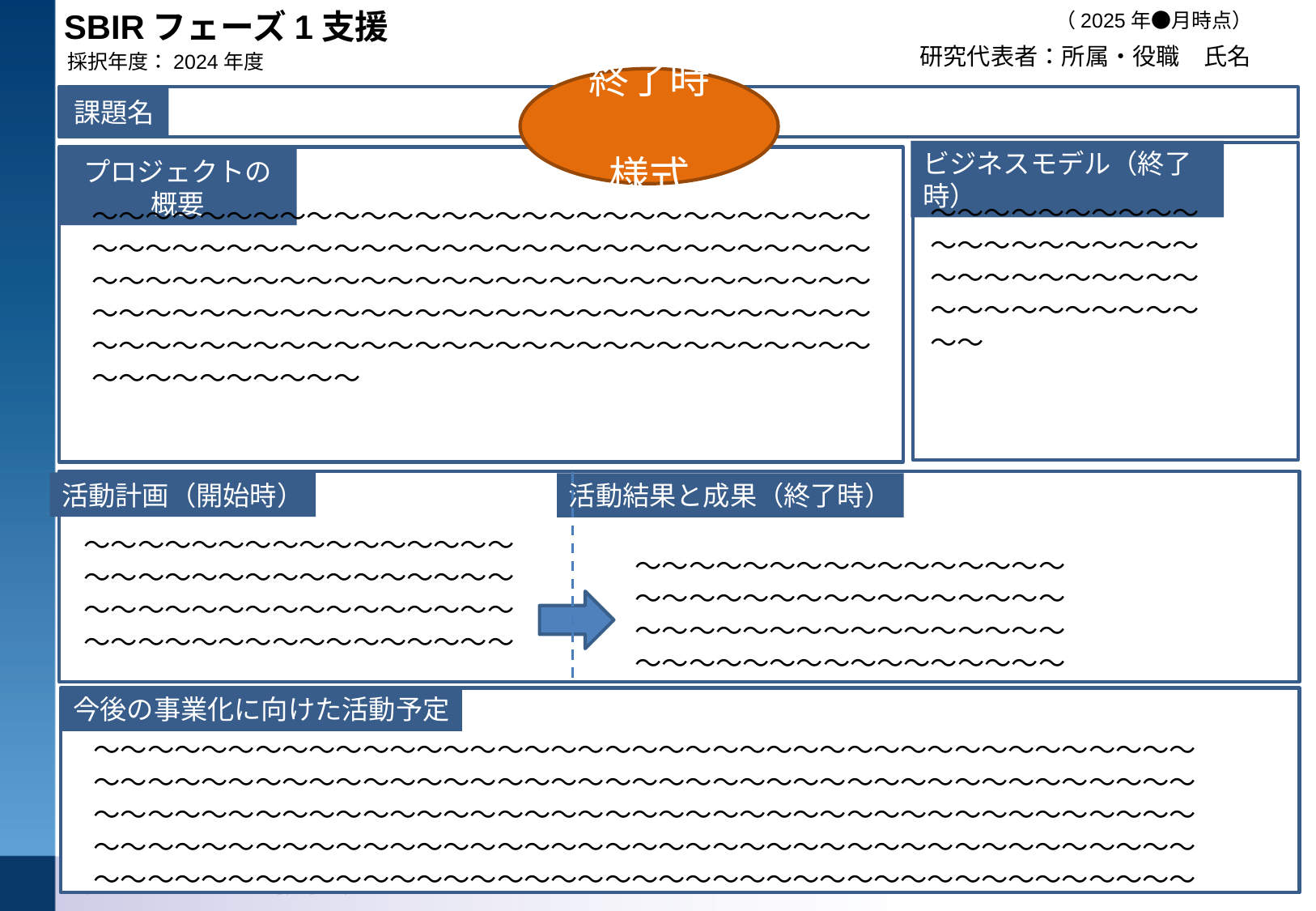

SBIRフェーズ1支援
（2025年●月時点）
研究代表者：所属・役職　氏名
採択年度：2024年度
終了時
様式

課題名
ビジネスモデル（終了時）

プロジェクトの概要
～～～～～～～～～～
～～～～～～～～～～
～～～～～～～～～～
～～～～～～～～～～～～
～～～～～～～～～～～～～～～～～～～～～～～～～～～～～
～～～～～～～～～～～～～～～～～～～～～～～～～～～～～
～～～～～～～～～～～～～～～～～～～～～～～～～～～～～
～～～～～～～～～～～～～～～～～～～～～～～～～～～～～
～～～～～～～～～～～～～～～～～～～～～～～～～～～～～
～～～～～～～～～～

活動計画（開始時）
活動結果と成果（終了時）
～～～～～～～～～～～～～～～～～～～～～～～～～～～～～～～～～～～～～～～～～～～～～～～～～～～～～～～～～～～～～～～～～～～～～～～～～～～～～～～～～～～～～～～～～～～～～～～～～～～～～～～～～～～～～～～～～～～～～～
～～～～～～～～～～～～～～～～～～～～～～～～～～～～～～～～～～～～～～～～～～～～～～～～～～～～～～～～～～～～～～～～
～～～～～～～～～～～～～～～～～～～～～～～～～～～～～～～～～～～～～～～～～～～～～～～～～～～～～～～～～～～～～～～～

今後の事業化に向けた活動予定

～～～～～～～～～～～～～～～～～～～～～～～～～～～～～～～～～～～～～～～～～～～～～～～～～～～～～～～～～～～～～～～～～～～～～～～～～～～～～～～～～～～～～～～～～～～～～～～～～～～～～～～～～～～～～～～～～～～～～～～～～～～～～～～～～～～～～～～～～～～～～～～～～～～～～～～～～～～～～～～～～～～～～～～～～～～～～～～～～～～～～～～～～～～～～～～～～～～～～～～～～～～～～